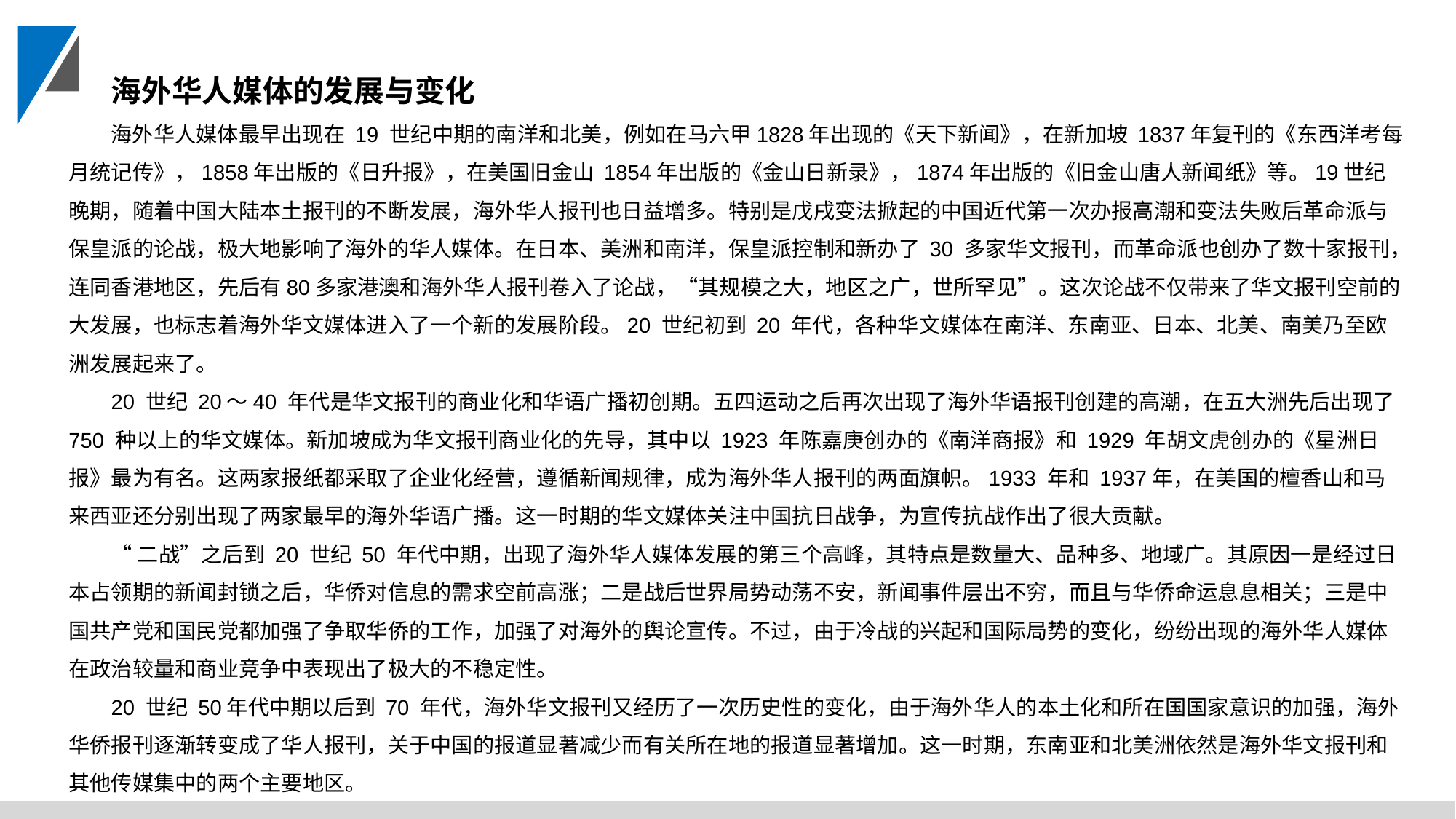

海外华人媒体的发展与变化
海外华人媒体最早出现在 19 世纪中期的南洋和北美，例如在马六甲1828年出现的《天下新闻》，在新加坡 1837年复刊的《东西洋考每月统记传》，1858年出版的《日升报》，在美国旧金山 1854年出版的《金山日新录》，1874年出版的《旧金山唐人新闻纸》等。19世纪晚期，随着中国大陆本土报刊的不断发展，海外华人报刊也日益增多。特别是戊戌变法掀起的中国近代第一次办报高潮和变法失败后革命派与保皇派的论战，极大地影响了海外的华人媒体。在日本、美洲和南洋，保皇派控制和新办了 30 多家华文报刊，而革命派也创办了数十家报刊，连同香港地区，先后有80多家港澳和海外华人报刊卷入了论战，“其规模之大，地区之广，世所罕见”。这次论战不仅带来了华文报刊空前的大发展，也标志着海外华文媒体进入了一个新的发展阶段。20 世纪初到 20 年代，各种华文媒体在南洋、东南亚、日本、北美、南美乃至欧洲发展起来了。
20 世纪 20～40 年代是华文报刊的商业化和华语广播初创期。五四运动之后再次出现了海外华语报刊创建的高潮，在五大洲先后出现了750 种以上的华文媒体。新加坡成为华文报刊商业化的先导，其中以 1923 年陈嘉庚创办的《南洋商报》和 1929 年胡文虎创办的《星洲日报》最为有名。这两家报纸都采取了企业化经营，遵循新闻规律，成为海外华人报刊的两面旗帜。1933 年和 1937年，在美国的檀香山和马来西亚还分别出现了两家最早的海外华语广播。这一时期的华文媒体关注中国抗日战争，为宣传抗战作出了很大贡献。
“二战”之后到 20 世纪 50 年代中期，出现了海外华人媒体发展的第三个高峰，其特点是数量大、品种多、地域广。其原因一是经过日本占领期的新闻封锁之后，华侨对信息的需求空前高涨；二是战后世界局势动荡不安，新闻事件层出不穷，而且与华侨命运息息相关；三是中国共产党和国民党都加强了争取华侨的工作，加强了对海外的舆论宣传。不过，由于冷战的兴起和国际局势的变化，纷纷出现的海外华人媒体在政治较量和商业竞争中表现出了极大的不稳定性。
20 世纪 50年代中期以后到 70 年代，海外华文报刊又经历了一次历史性的变化，由于海外华人的本土化和所在国国家意识的加强，海外华侨报刊逐渐转变成了华人报刊，关于中国的报道显著减少而有关所在地的报道显著增加。这一时期，东南亚和北美洲依然是海外华文报刊和其他传媒集中的两个主要地区。